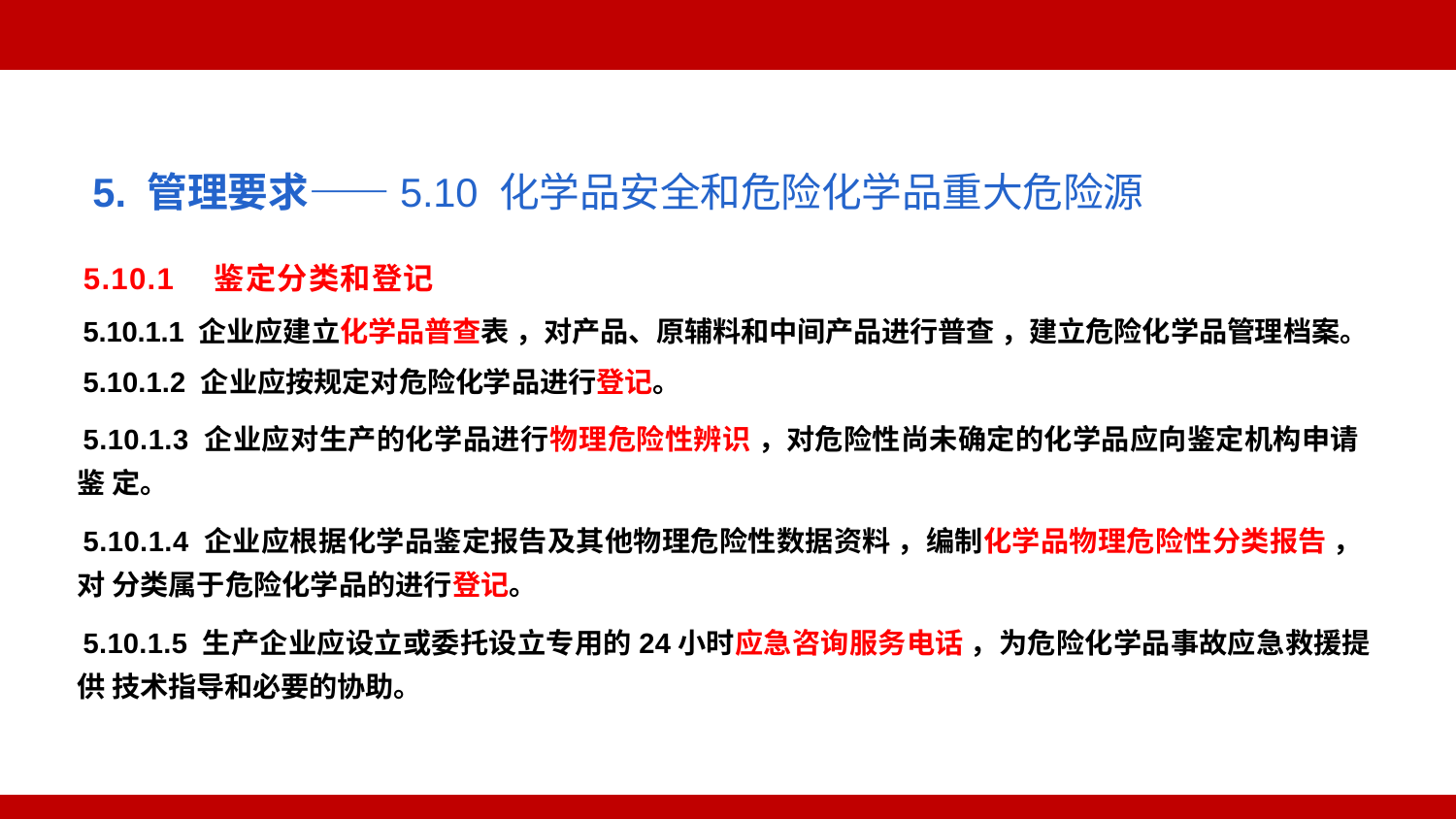

5. 管理要求——5.10 化学品安全和危险化学品重大危险源

5.10.1   鉴定分类和登记
5.10.1.1 企业应建立化学品普查表 ，对产品、原辅料和中间产品进行普查 ，建立危险化学品管理档案。
5.10.1.2 企业应按规定对危险化学品进行登记。
5.10.1.3 企业应对生产的化学品进行物理危险性辨识 ，对危险性尚未确定的化学品应向鉴定机构申请鉴 定。
5.10.1.4 企业应根据化学品鉴定报告及其他物理危险性数据资料 ，编制化学品物理危险性分类报告 ，对 分类属于危险化学品的进行登记。

5.10.1.5 生产企业应设立或委托设立专用的24小时应急咨询服务电话 ，为危险化学品事故应急救援提供 技术指导和必要的协助。